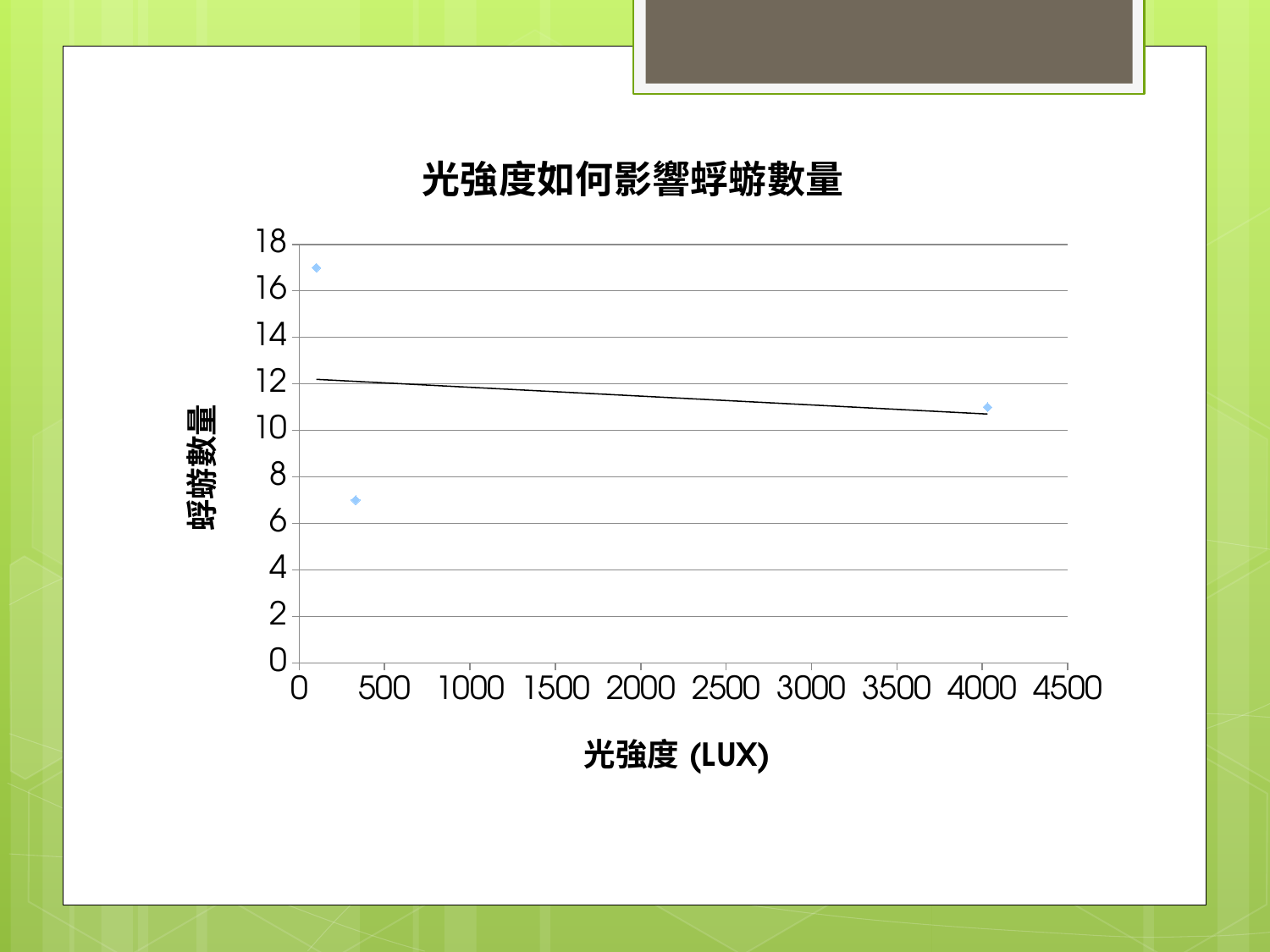

### Chart: 光強度如何影響蜉蝣數量

| Category | Y |
|---|---|